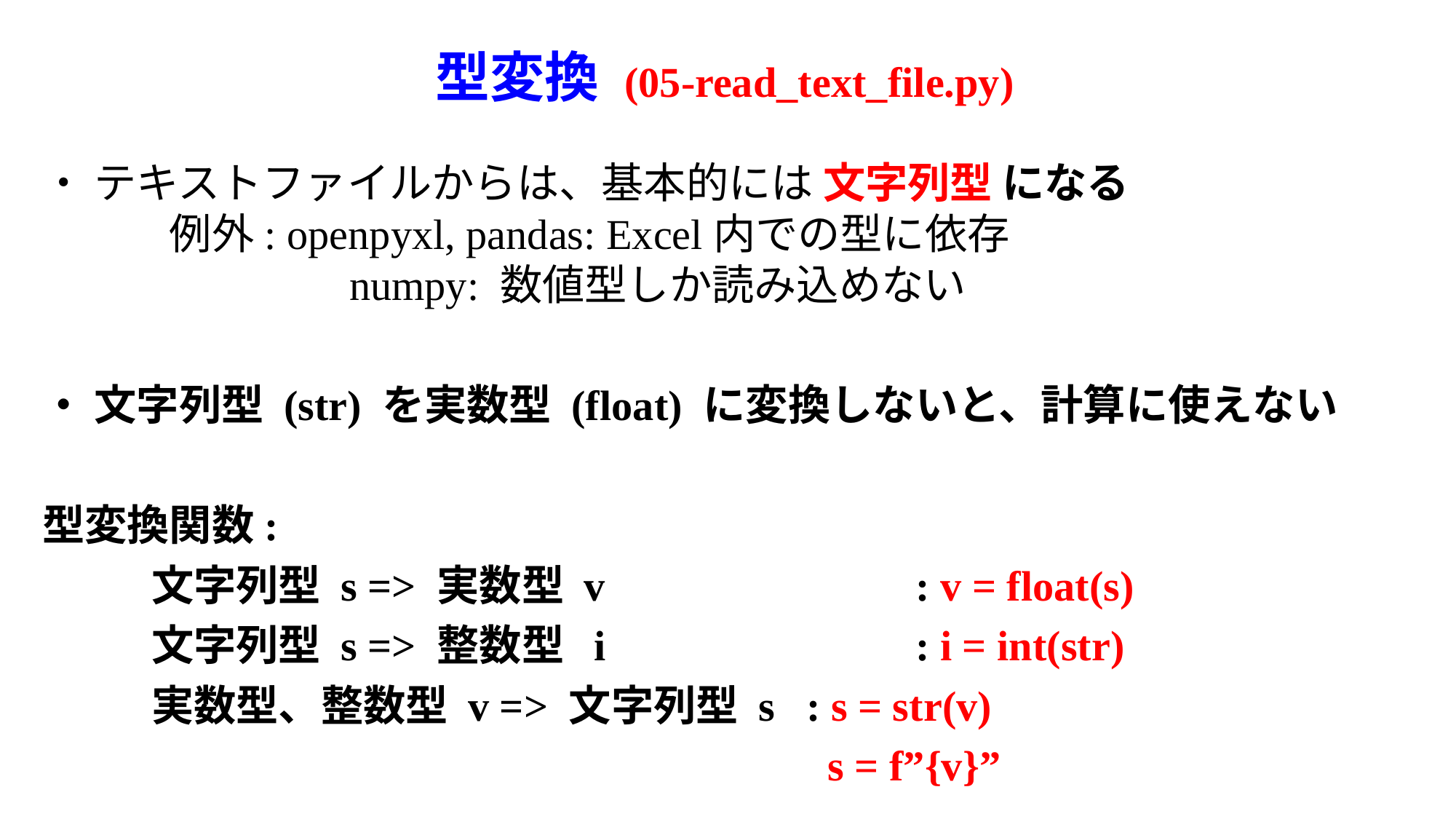

# 型変換 (05-read_text_file.py)
・ テキストファイルからは、基本的には 文字列型 になる
　　　例外: openpyxl, pandas: Excel内での型に依存
　　　　　　　numpy: 数値型しか読み込めない

・ 文字列型 (str) を実数型 (float) に変換しないと、計算に使えない

型変換関数:
	文字列型 s => 実数型 v			: v = float(s)
	文字列型 s => 整数型  i			: i = int(str)
	実数型、整数型 v => 文字列型 s	: s = str(v)
							  s = f”{v}”